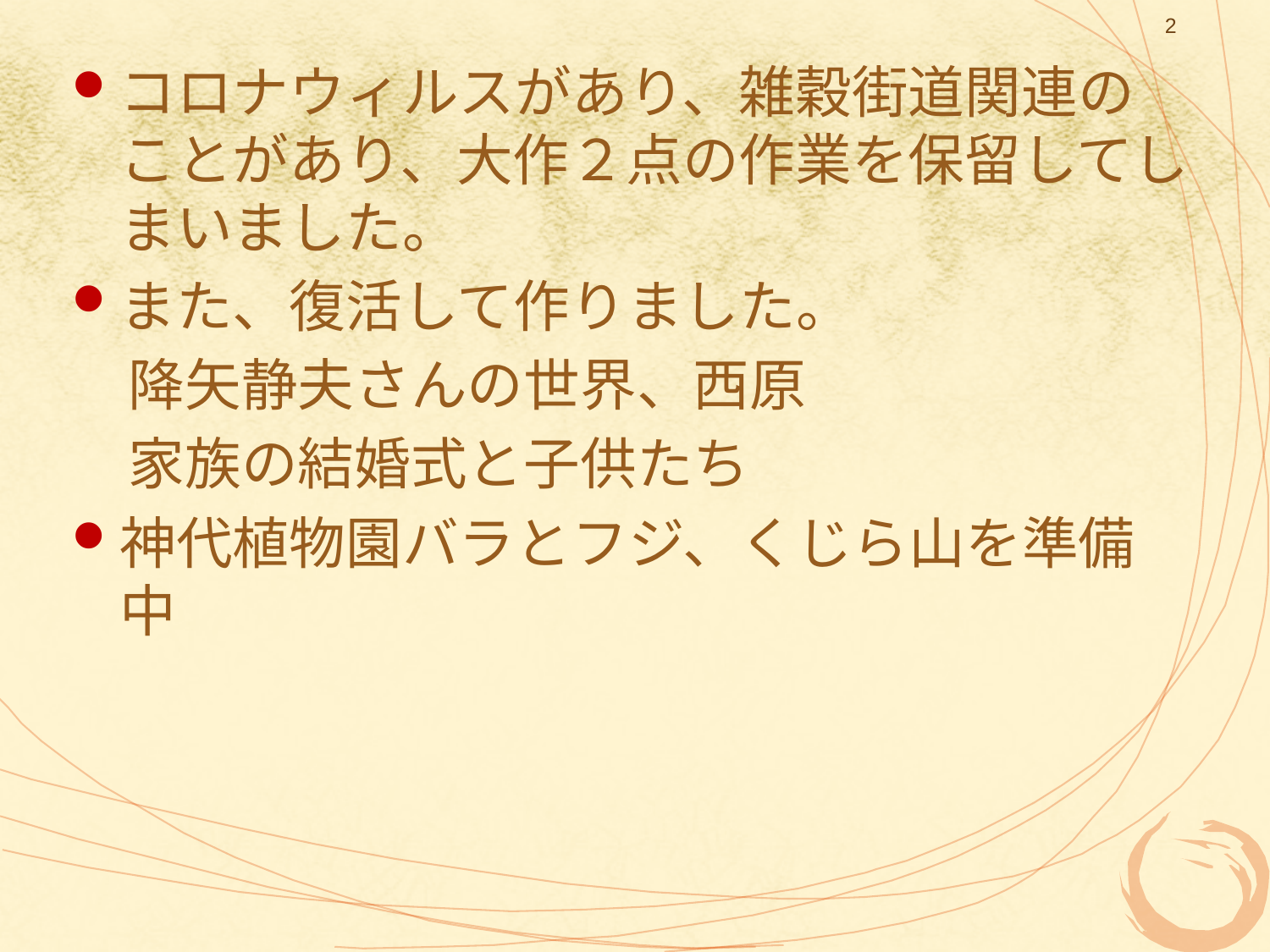

2
コロナウィルスがあり、雑穀街道関連のことがあり、大作２点の作業を保留してしまいました。
また、復活して作りました。
　降矢静夫さんの世界、西原
　家族の結婚式と子供たち
神代植物園バラとフジ、くじら山を準備中